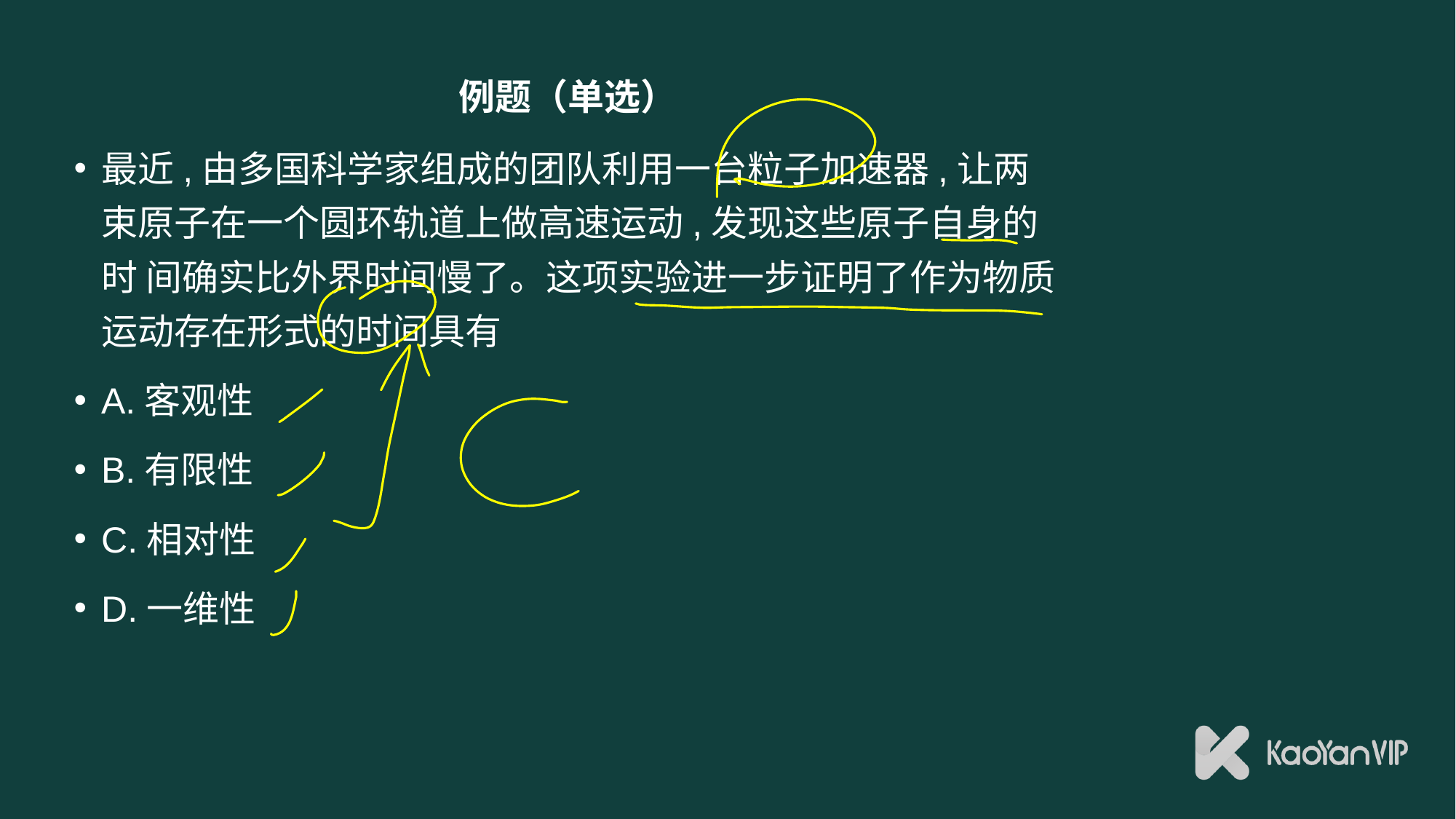

# 例题（单选）
最近,由多国科学家组成的团队利用一台粒子加速器,让两束原子在一个圆环轨道上做高速运动,发现这些原子自身的时 间确实比外界时间慢了。这项实验进一步证明了作为物质运动存在形式的时间具有
A.客观性
B.有限性
C.相对性
D.一维性